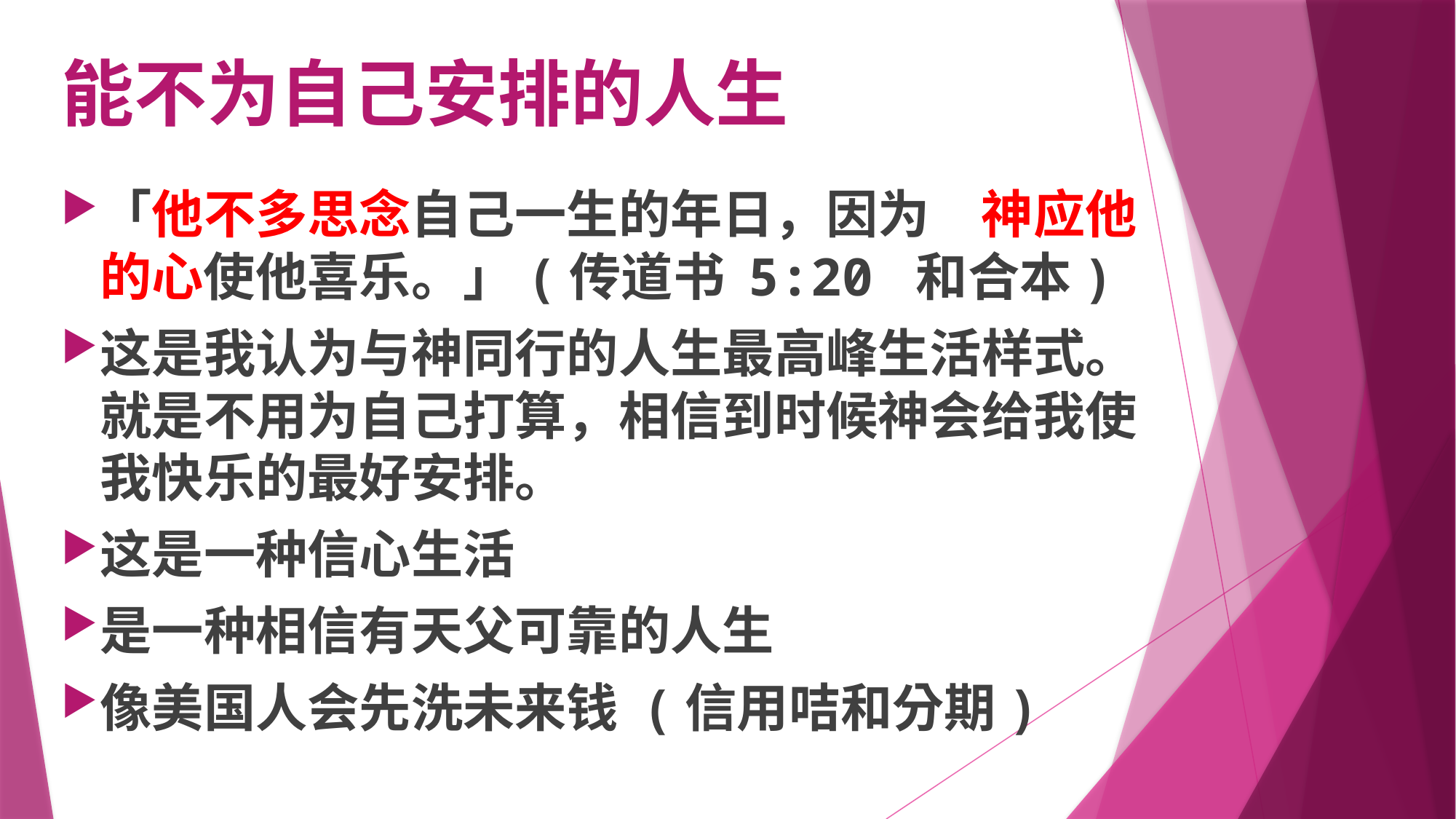

# 能不为自己安排的人生
「他不多思念自己一生的年日，因为　神应他的心使他喜乐。」(传道书 5:20 和合本)
这是我认为与神同行的人生最高峰生活样式。就是不用为自己打算，相信到时候神会给我使我快乐的最好安排。
这是一种信心生活
是一种相信有天父可靠的人生
像美国人会先洗未来钱 (信用咭和分期)